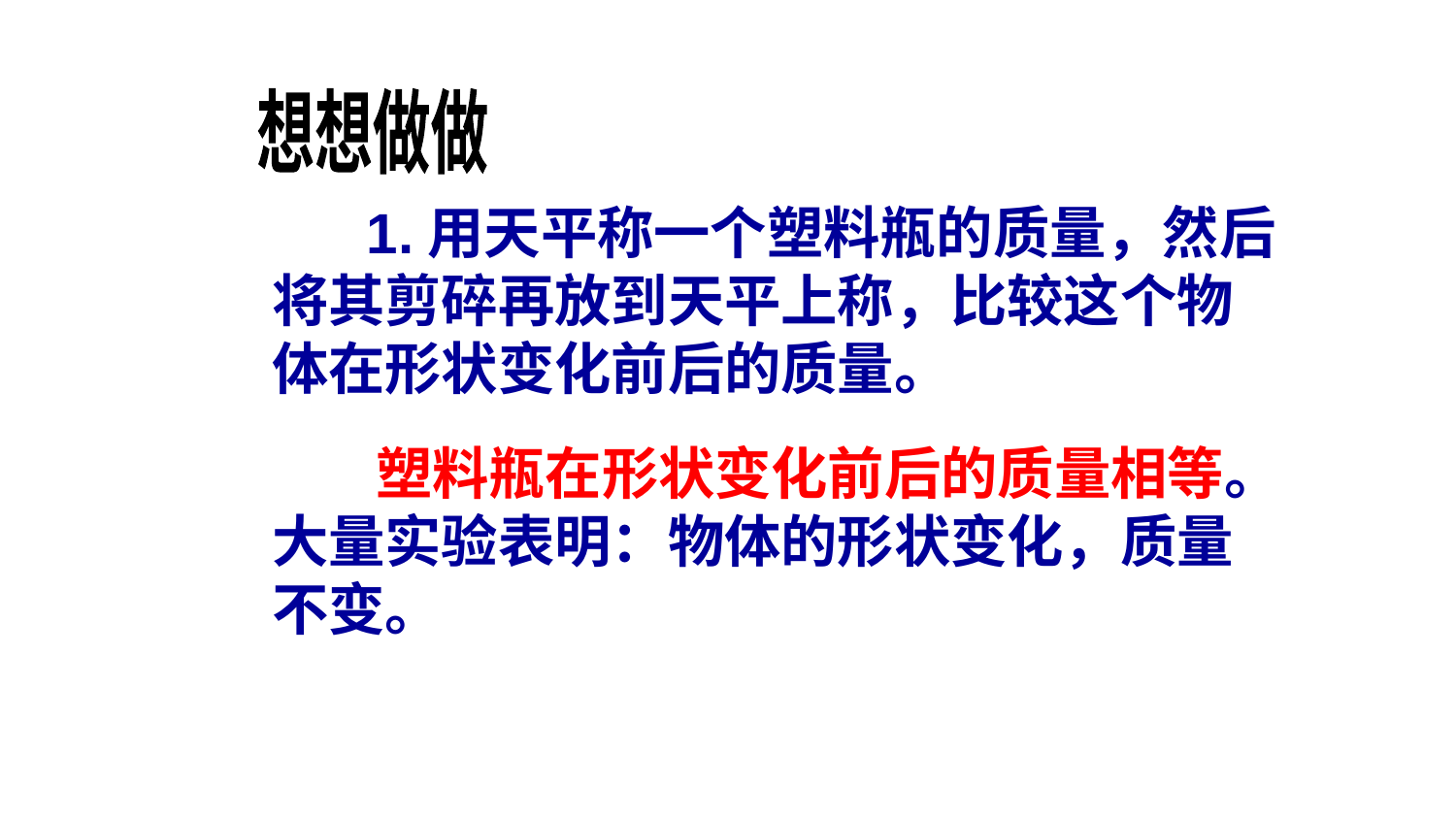

想想做做
      1.用天平称一个塑料瓶的质量，然后将其剪碎再放到天平上称，比较这个物体在形状变化前后的质量。
       塑料瓶在形状变化前后的质量相等。大量实验表明：物体的形状变化，质量不变。